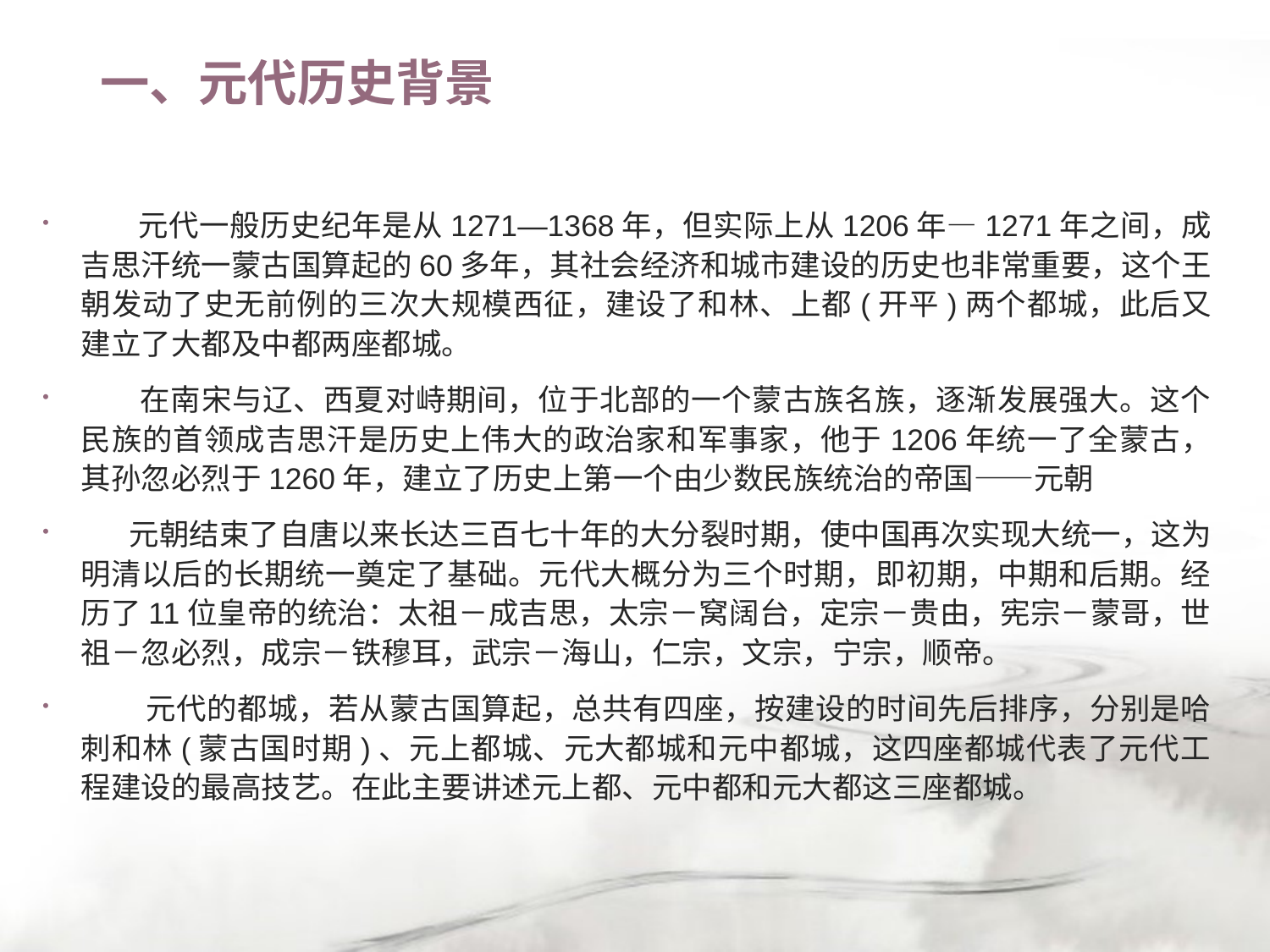

# 一、元代历史背景

       元代一般历史纪年是从1271—1368年，但实际上从1206年—1271年之间，成吉思汗统一蒙古国算起的60多年，其社会经济和城市建设的历史也非常重要，这个王朝发动了史无前例的三次大规模西征，建设了和林、上都(开平)两个都城，此后又建立了大都及中都两座都城。
       在南宋与辽、西夏对峙期间，位于北部的一个蒙古族名族，逐渐发展强大。这个民族的首领成吉思汗是历史上伟大的政治家和军事家，他于1206年统一了全蒙古，其孙忽必烈于1260年，建立了历史上第一个由少数民族统治的帝国——元朝
      元朝结束了自唐以来长达三百七十年的大分裂时期，使中国再次实现大统一，这为明清以后的长期统一奠定了基础。元代大概分为三个时期，即初期，中期和后期。经历了11位皇帝的统治：太祖－成吉思，太宗－窝阔台，定宗－贵由，宪宗－蒙哥，世祖－忽必烈，成宗－铁穆耳，武宗－海山，仁宗，文宗，宁宗，顺帝。
        元代的都城，若从蒙古国算起，总共有四座，按建设的时间先后排序，分别是哈刺和林(蒙古国时期)、元上都城、元大都城和元中都城，这四座都城代表了元代工程建设的最高技艺。在此主要讲述元上都、元中都和元大都这三座都城。